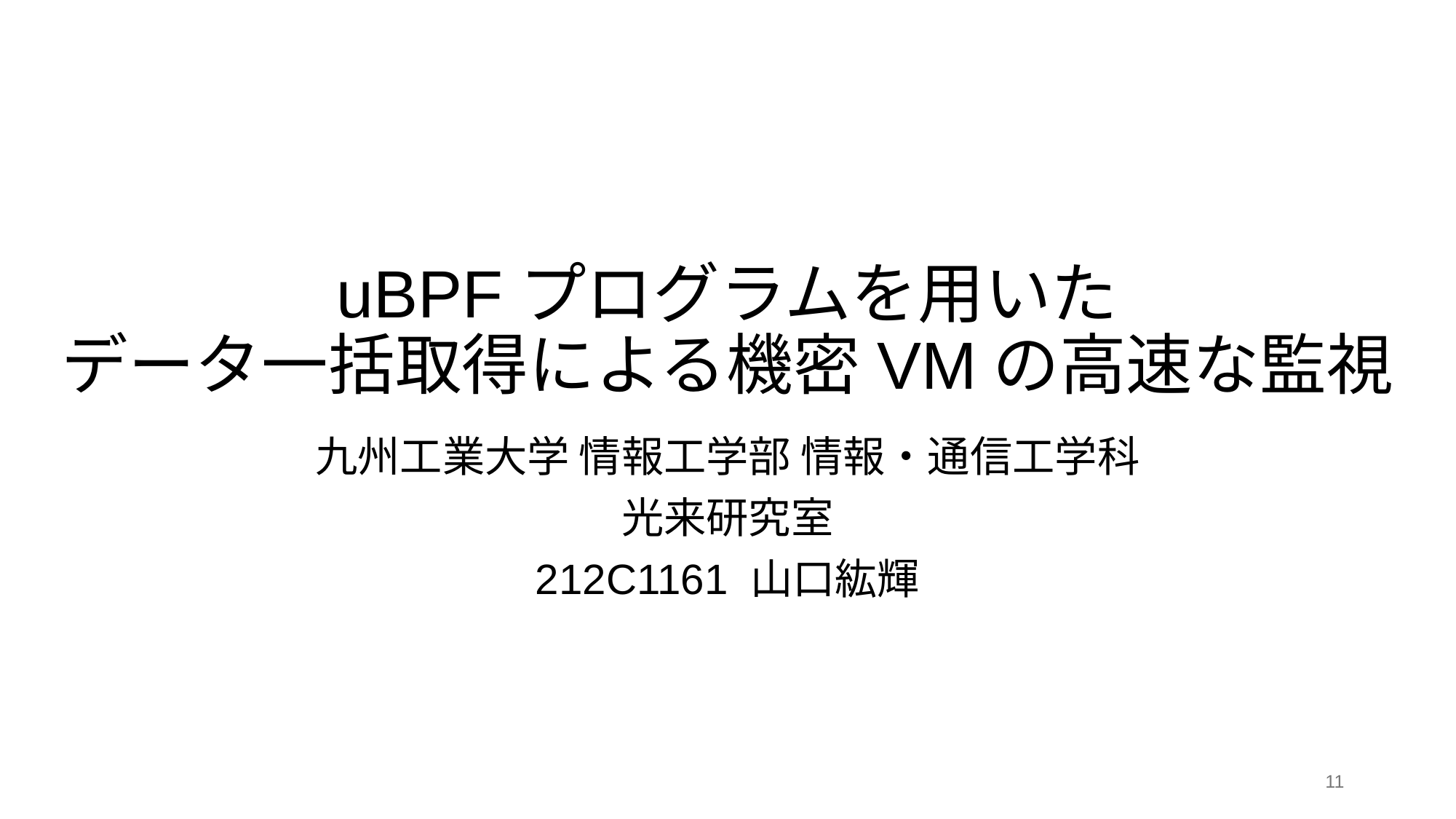

uBPFプログラムを用いた
データ一括取得による機密VMの高速な監視
九州工業大学 情報工学部 情報・通信工学科
光来研究室
212C1161 山口紘輝
11